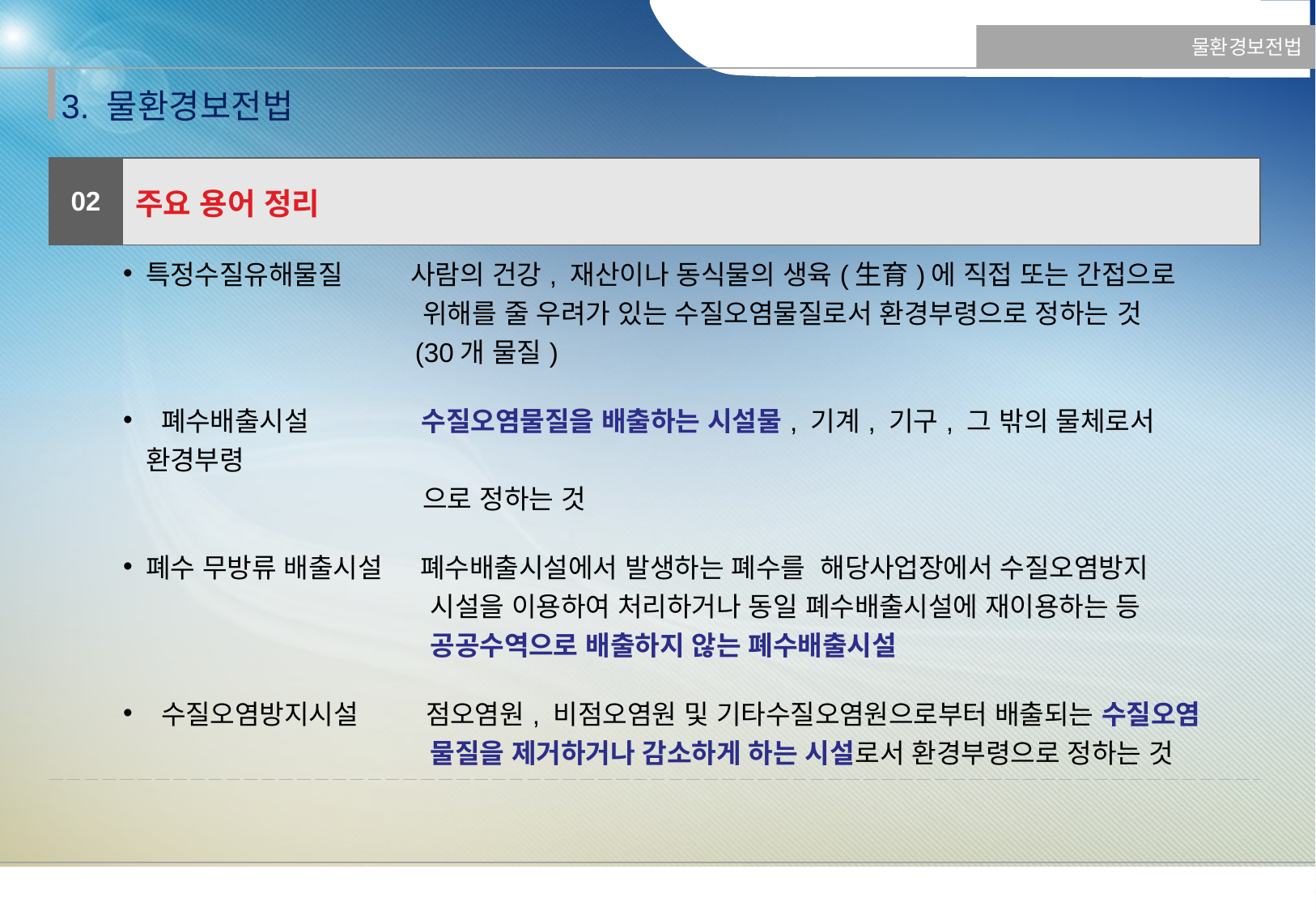

물환경보전법
3. 물환경보전법
| 02 | 주요 용어 정리 |
| --- | --- |
| 특정수질유해물질 사람의 건강, 재산이나 동식물의 생육(生育)에 직접 또는 간접으로 위해를 줄 우려가 있는 수질오염물질로서 환경부령으로 정하는 것 (30개 물질) 폐수배출시설 수질오염물질을 배출하는 시설물, 기계, 기구, 그 밖의 물체로서 환경부령 으로 정하는 것 폐수 무방류 배출시설 폐수배출시설에서 발생하는 폐수를 해당사업장에서 수질오염방지 시설을 이용하여 처리하거나 동일 폐수배출시설에 재이용하는 등 공공수역으로 배출하지 않는 폐수배출시설 수질오염방지시설 점오염원, 비점오염원 및 기타수질오염원으로부터 배출되는 수질오염 물질을 제거하거나 감소하게 하는 시설로서 환경부령으로 정하는 것 |  |